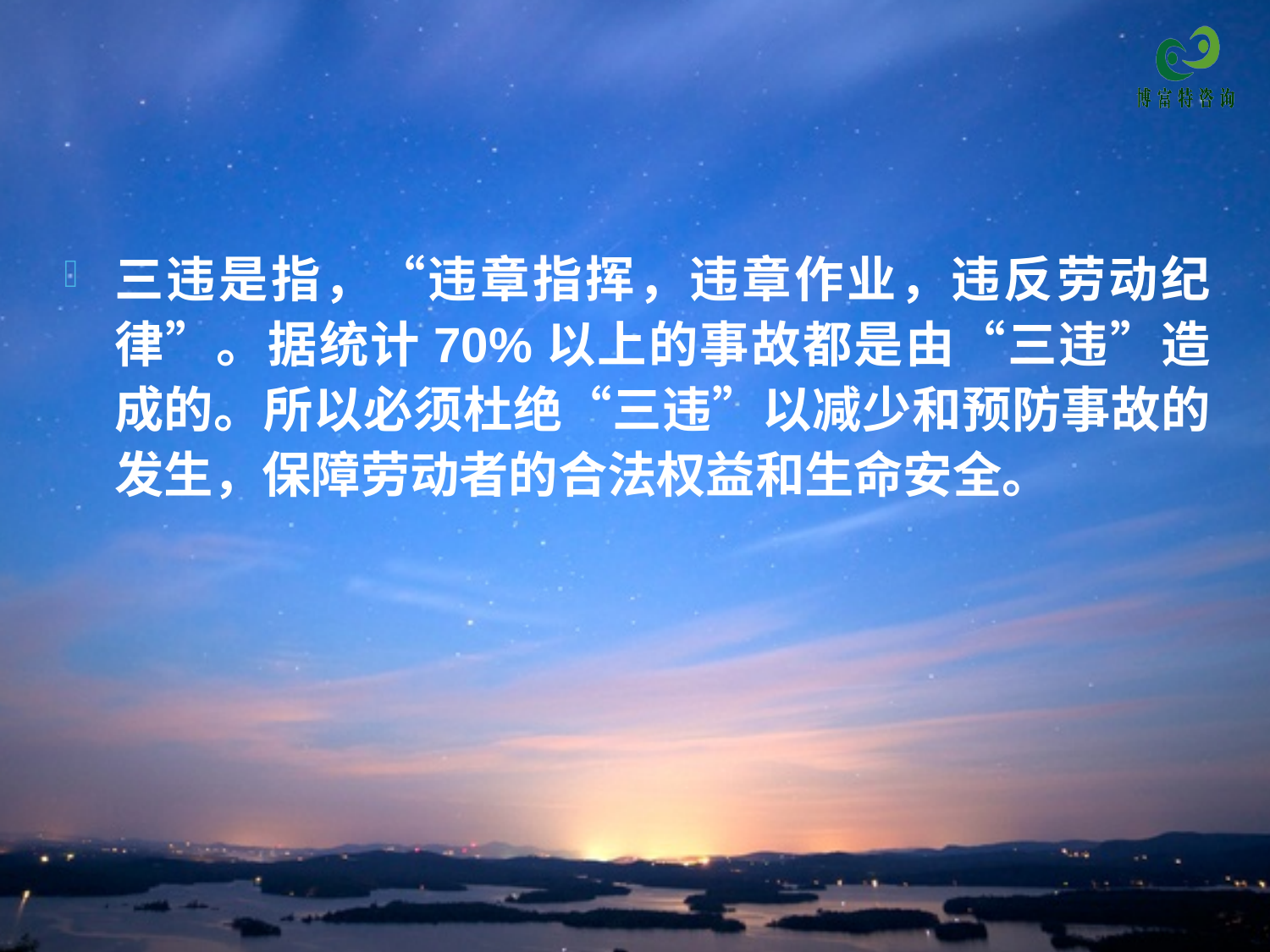

三违是指，“违章指挥，违章作业，违反劳动纪律”。据统计70%以上的事故都是由“三违”造成的。所以必须杜绝“三违”以减少和预防事故的发生，保障劳动者的合法权益和生命安全。